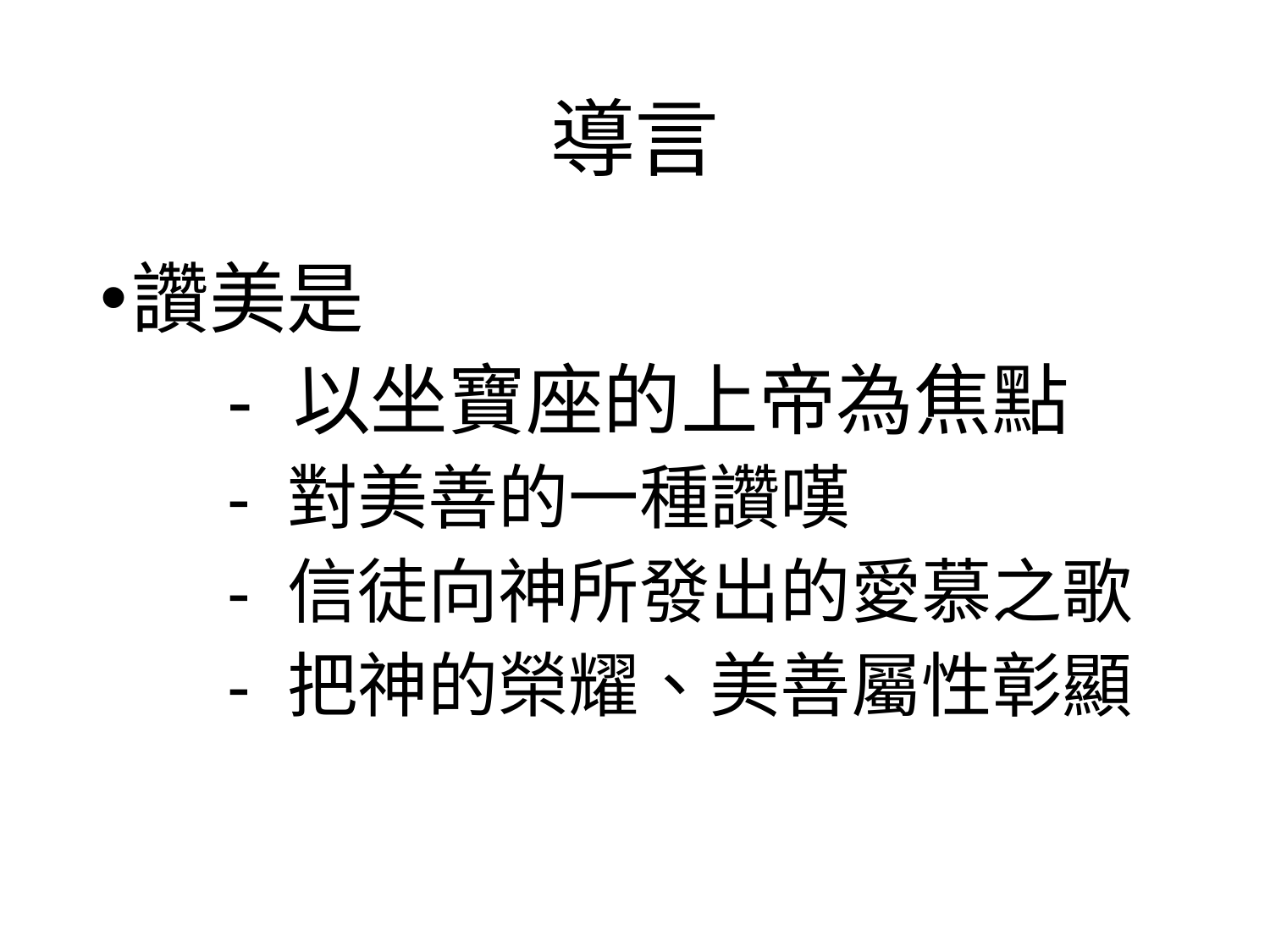

# 導言
讚美是
	- 以坐寶座的上帝為焦點
	- 對美善的一種讚嘆
	- 信徒向神所發出的愛慕之歌
	- 把神的榮耀、美善屬性彰顯